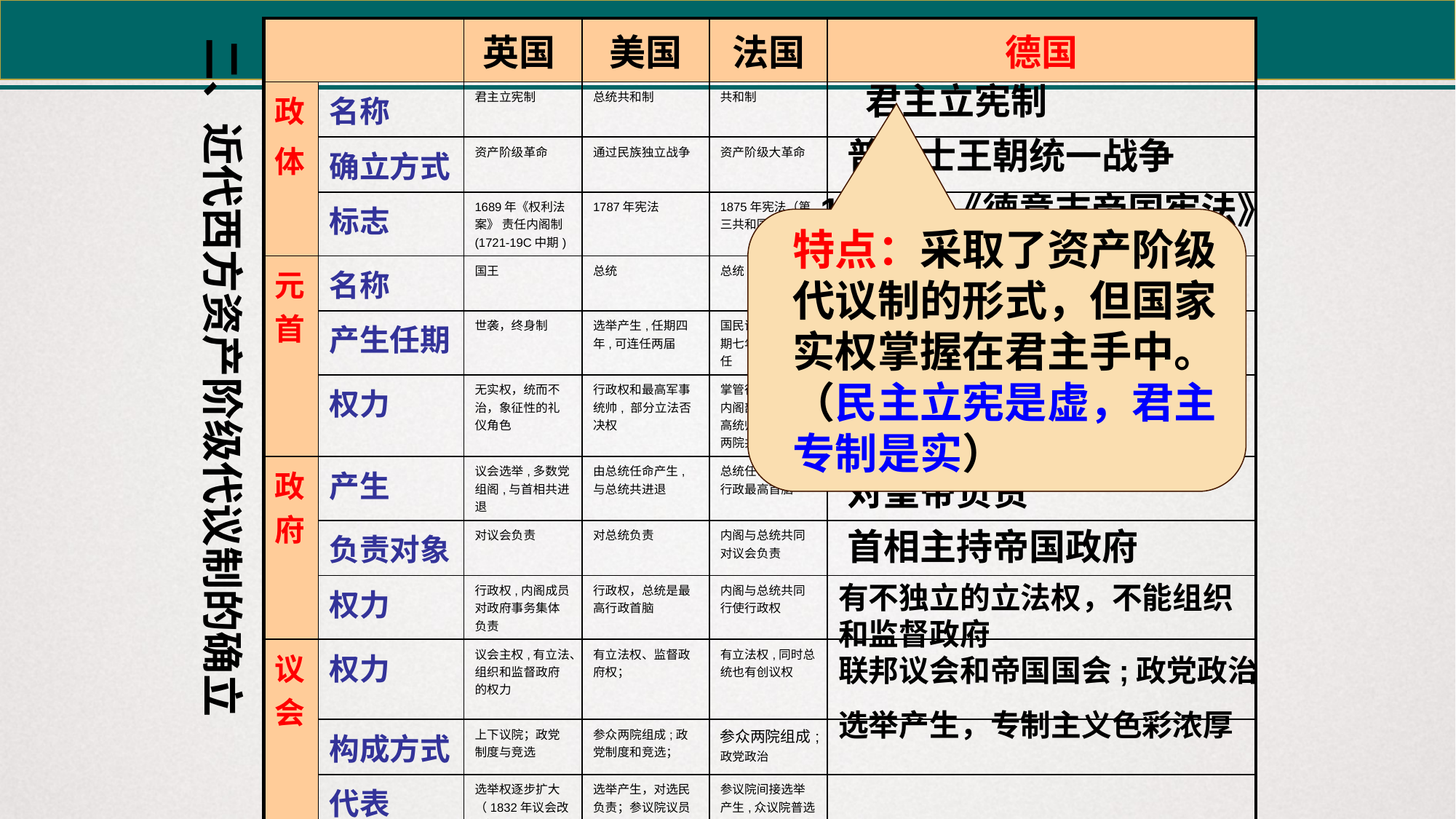

|  |  | 英国 | 美国 | 法国 | 德国 |
| --- | --- | --- | --- | --- | --- |
| 政 体 | 名称 | 君主立宪制 | 总统共和制 | 共和制 |  |
|  | 确立方式 | 资产阶级革命 | 通过民族独立战争 | 资产阶级大革命 |  |
|  | 标志 | 1689年《权利法案》 责任内阁制(1721-19C中期) | 1787年宪法 | 1875年宪法（第三共和国） |  |
| 元首 | 名称 | 国王 | 总统 | 总统 |  |
|  | 产生任期 | 世袭，终身制 | 选举产生,任期四年,可连任两届 | 国民议会选举,任期七年, 连选连任 |  |
|  | 权力 | 无实权，统而不治，象征性的礼仪角色 | 行政权和最高军事统帅, 部分立法否决权 | 掌管行政权,任命内阁部长,军队最高统帅,可与参众两院共创法律 |  |
| 政府 | 产生 | 议会选举,多数党组阁,与首相共进退 | 由总统任命产生,与总统共进退 | 总统任命,总统是行政最高首脑 |  |
|  | 负责对象 | 对议会负责 | 对总统负责 | 内阁与总统共同对议会负责 |  |
|  | 权力 | 行政权,内阁成员对政府事务集体负责 | 行政权，总统是最高行政首脑 | 内阁与总统共同行使行政权 |  |
| 议会 | 权力 | 议会主权,有立法、组织和监督政府的权力 | 有立法权、监督政府权； | 有立法权,同时总统也有创议权 |  |
|  | 构成方式 | 上下议院；政党制度与竞选 | 参众两院组成;政党制度和竞选； | 参众两院组成;政党政治 |  |
|  | 代表 | 选举权逐步扩大（1832年议会改革） | 选举产生，对选民负责；参议院议员名额按州，众议院议员名额按人口。 | 参议院间接选举产生,众议院普选产生,但当时妇女和军人无投票权。 |  |
|  |  |  |  |  |  |
二、近代西方资产阶级代议制的确立
君主立宪制
普鲁士王朝统一战争
1871年《德意志帝国宪法》

特点：采取了资产阶级代议制的形式，但国家实权掌握在君主手中。（民主立宪是虚，君主专制是实）
皇帝
世袭，终身制
任命首相和帝国官员、集散议会、签署法律、统帅军队等
皇帝任命
对皇帝负责
首相主持帝国政府
有不独立的立法权，不能组织和监督政府
联邦议会和帝国国会;政党政治
选举产生，专制主义色彩浓厚